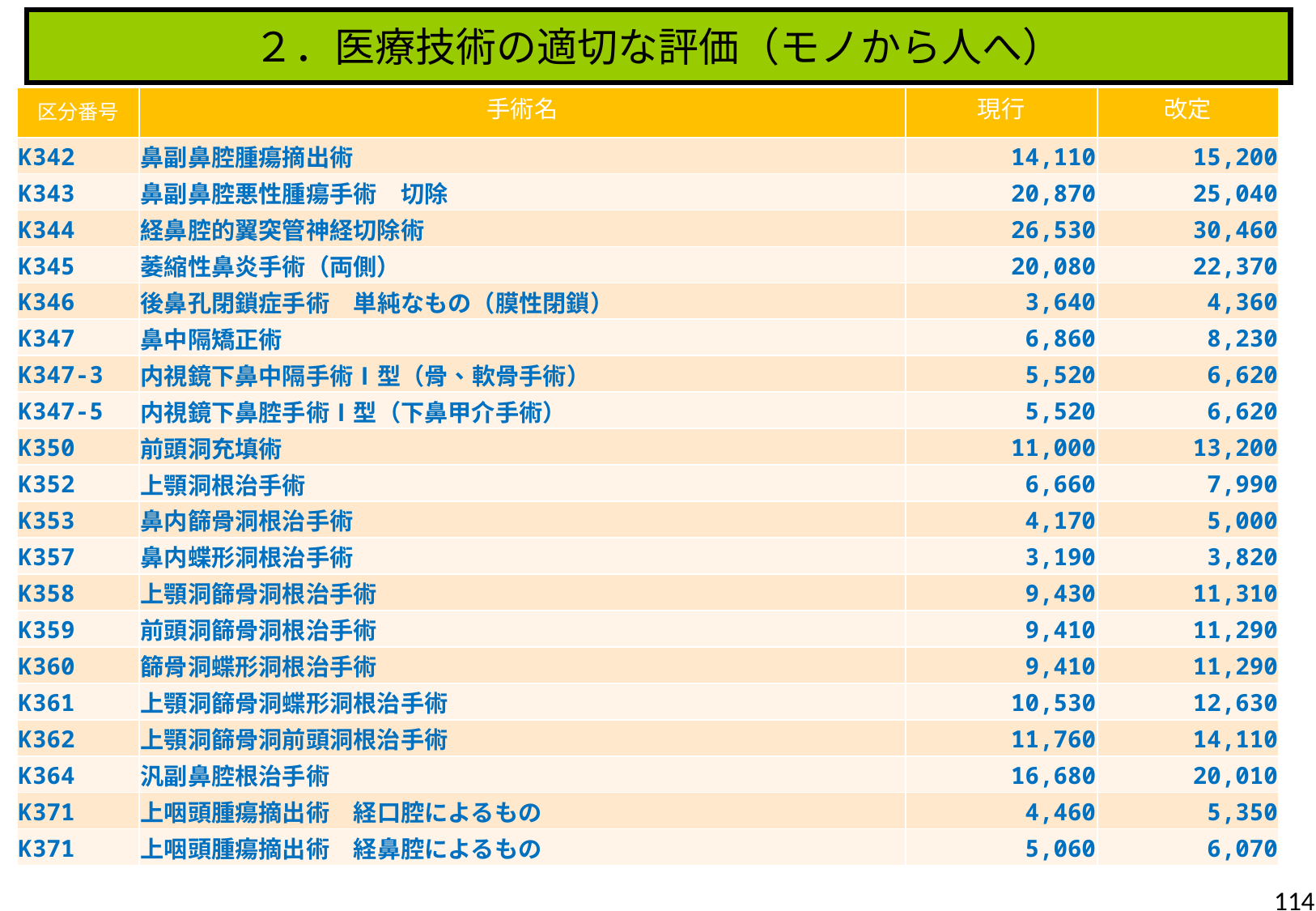

２．医療技術の適切な評価（モノから人へ）
| 区分番号 | 手術名 | 現行 | 改定 |
| --- | --- | --- | --- |
| K342 | 鼻副鼻腔腫瘍摘出術 | 14,110 | 15,200 |
| K343 | 鼻副鼻腔悪性腫瘍手術　切除 | 20,870 | 25,040 |
| K344 | 経鼻腔的翼突管神経切除術 | 26,530 | 30,460 |
| K345 | 萎縮性鼻炎手術（両側） | 20,080 | 22,370 |
| K346 | 後鼻孔閉鎖症手術　単純なもの（膜性閉鎖） | 3,640 | 4,360 |
| K347 | 鼻中隔矯正術 | 6,860 | 8,230 |
| K347-3 | 内視鏡下鼻中隔手術Ⅰ型（骨、軟骨手術） | 5,520 | 6,620 |
| K347-5 | 内視鏡下鼻腔手術Ⅰ型（下鼻甲介手術） | 5,520 | 6,620 |
| K350 | 前頭洞充填術 | 11,000 | 13,200 |
| K352 | 上顎洞根治手術 | 6,660 | 7,990 |
| K353 | 鼻内篩骨洞根治手術 | 4,170 | 5,000 |
| K357 | 鼻内蝶形洞根治手術 | 3,190 | 3,820 |
| K358 | 上顎洞篩骨洞根治手術 | 9,430 | 11,310 |
| K359 | 前頭洞篩骨洞根治手術 | 9,410 | 11,290 |
| K360 | 篩骨洞蝶形洞根治手術 | 9,410 | 11,290 |
| K361 | 上顎洞篩骨洞蝶形洞根治手術 | 10,530 | 12,630 |
| K362 | 上顎洞篩骨洞前頭洞根治手術 | 11,760 | 14,110 |
| K364 | 汎副鼻腔根治手術 | 16,680 | 20,010 |
| K371 | 上咽頭腫瘍摘出術　経口腔によるもの | 4,460 | 5,350 |
| K371 | 上咽頭腫瘍摘出術　経鼻腔によるもの | 5,060 | 6,070 |
114